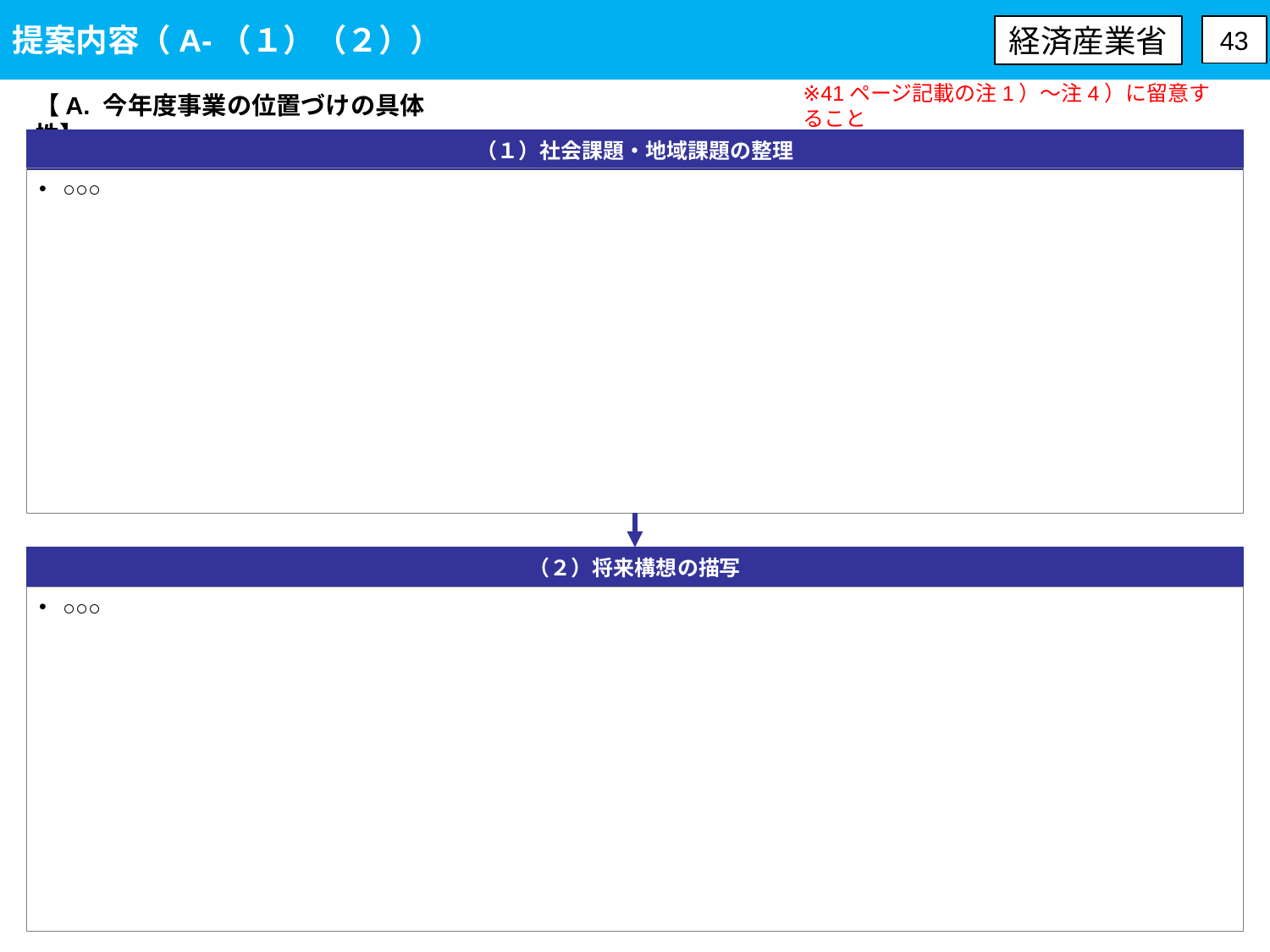

提案内容（A-（１）（２））
経済産業省
43
【A. 今年度事業の位置づけの具体性】
※41ページ記載の注1）～注4）に留意すること
（１）社会課題・地域課題の整理
○○○

（２）将来構想の描写
○○○